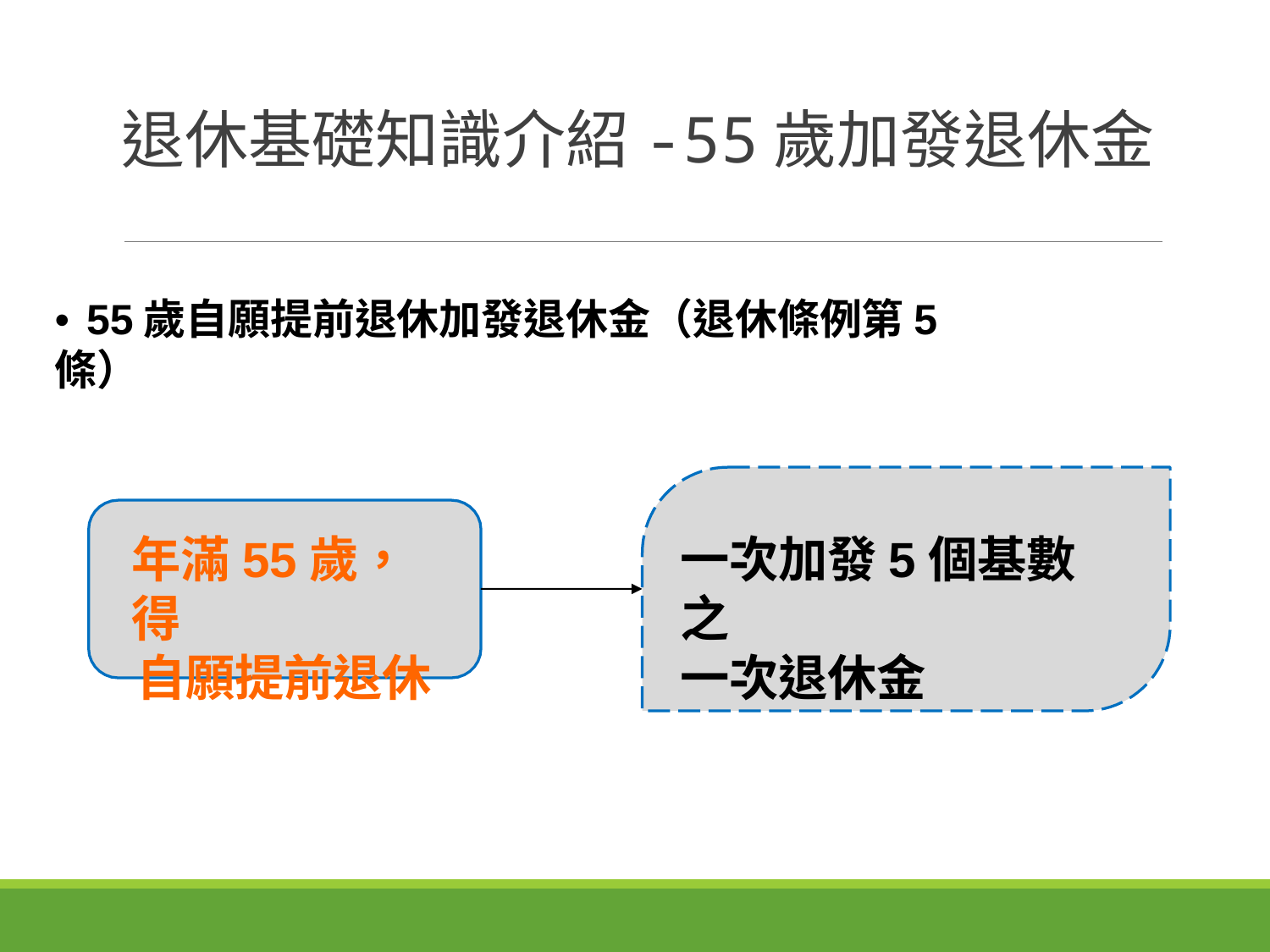

# 退休基礎知識介紹-55歲加發退休金
• 55歲自願提前退休加發退休金（退休條例第5條）

年滿55歲，得
自願提前退休
一次加發5個基數之
一次退休金